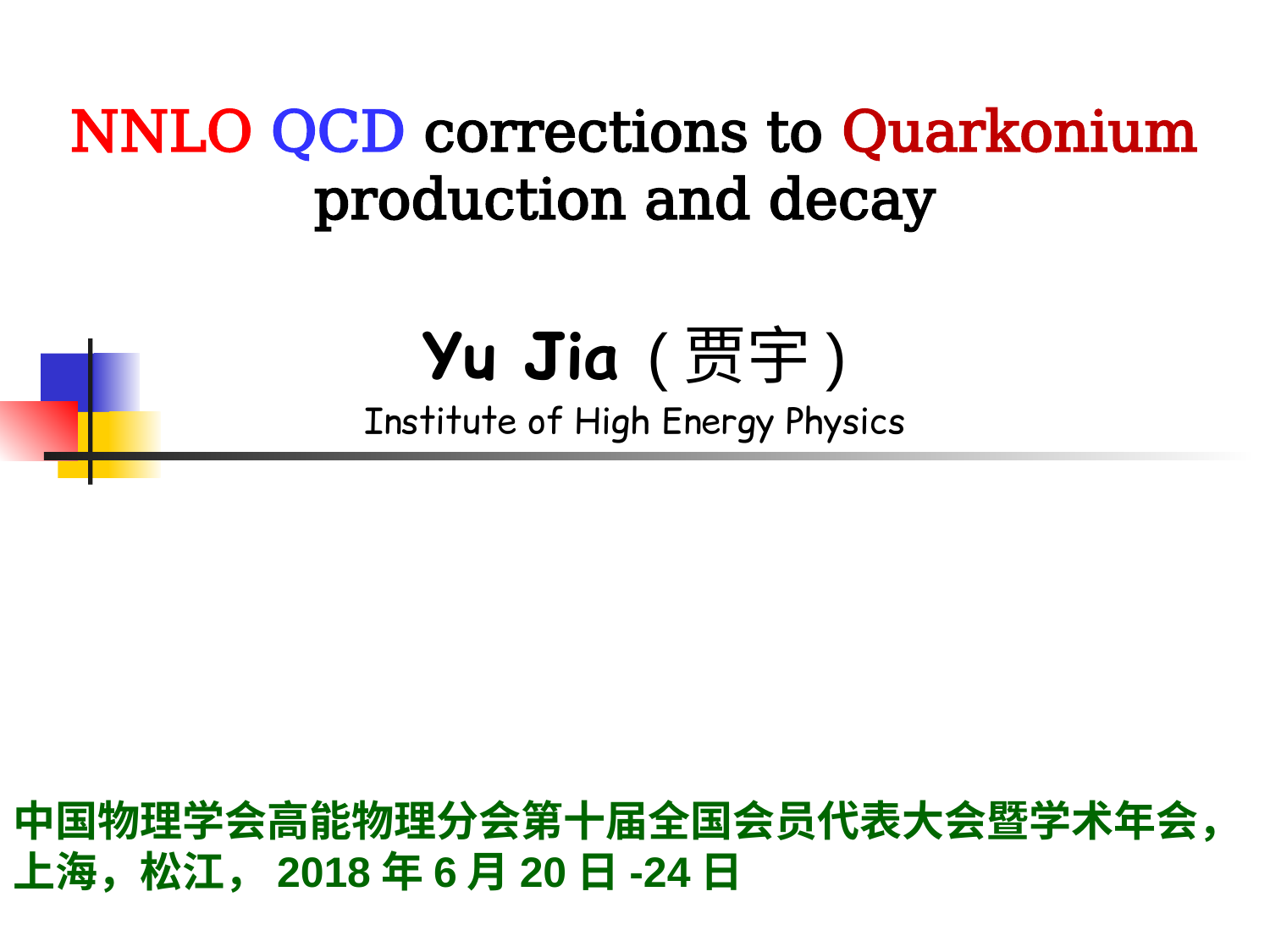

# NNLO QCD corrections to Quarkonium production and decay

Yu Jia (贾宇)
Institute of High Energy Physics

中国物理学会高能物理分会第十届全国会员代表大会暨学术年会，上海，松江，2018年6月20日-24日